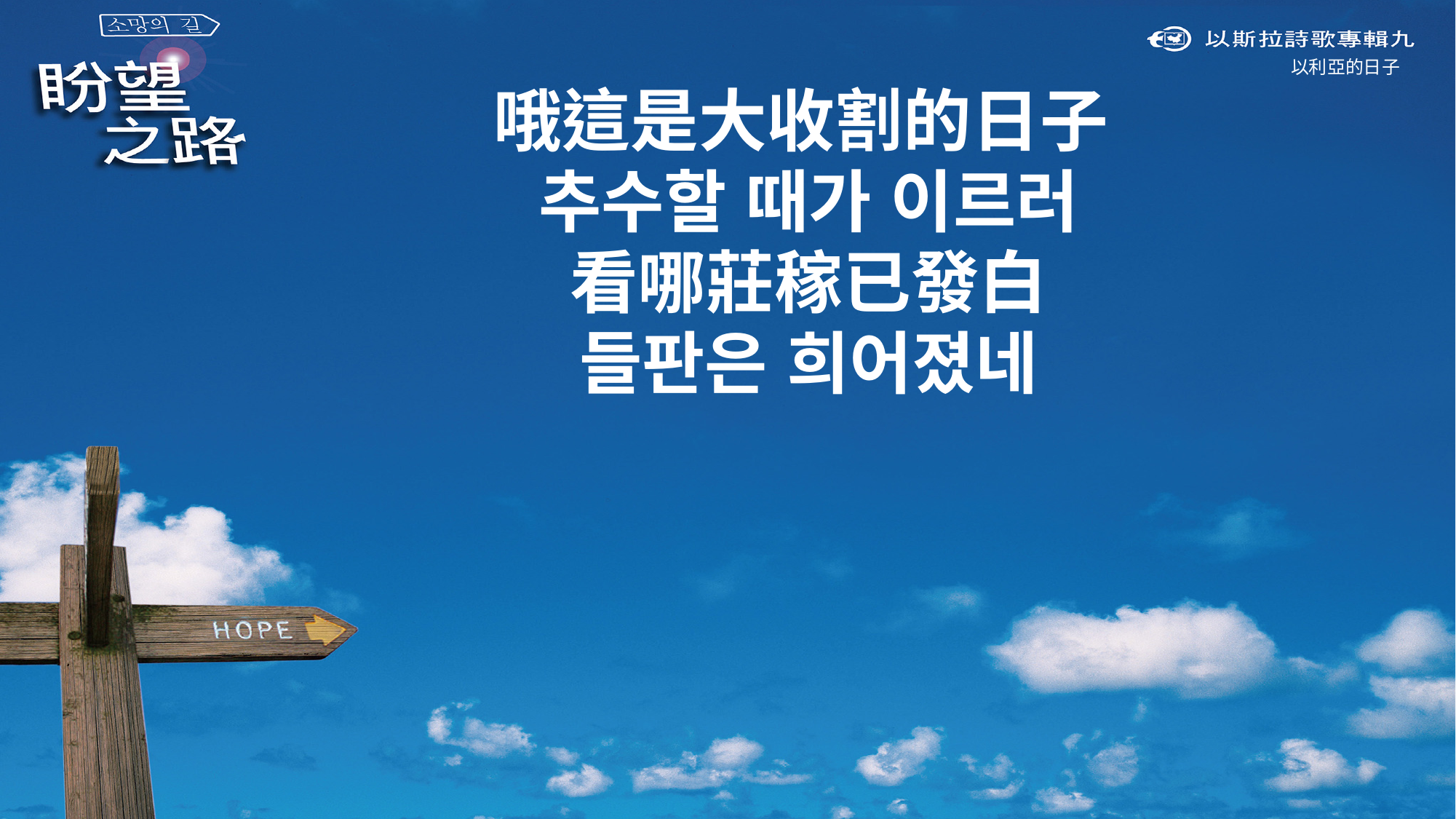

以利亞的日子
哦這是大收割的日子
추수할 때가 이르러
看哪莊稼已發白
들판은 희어졌네